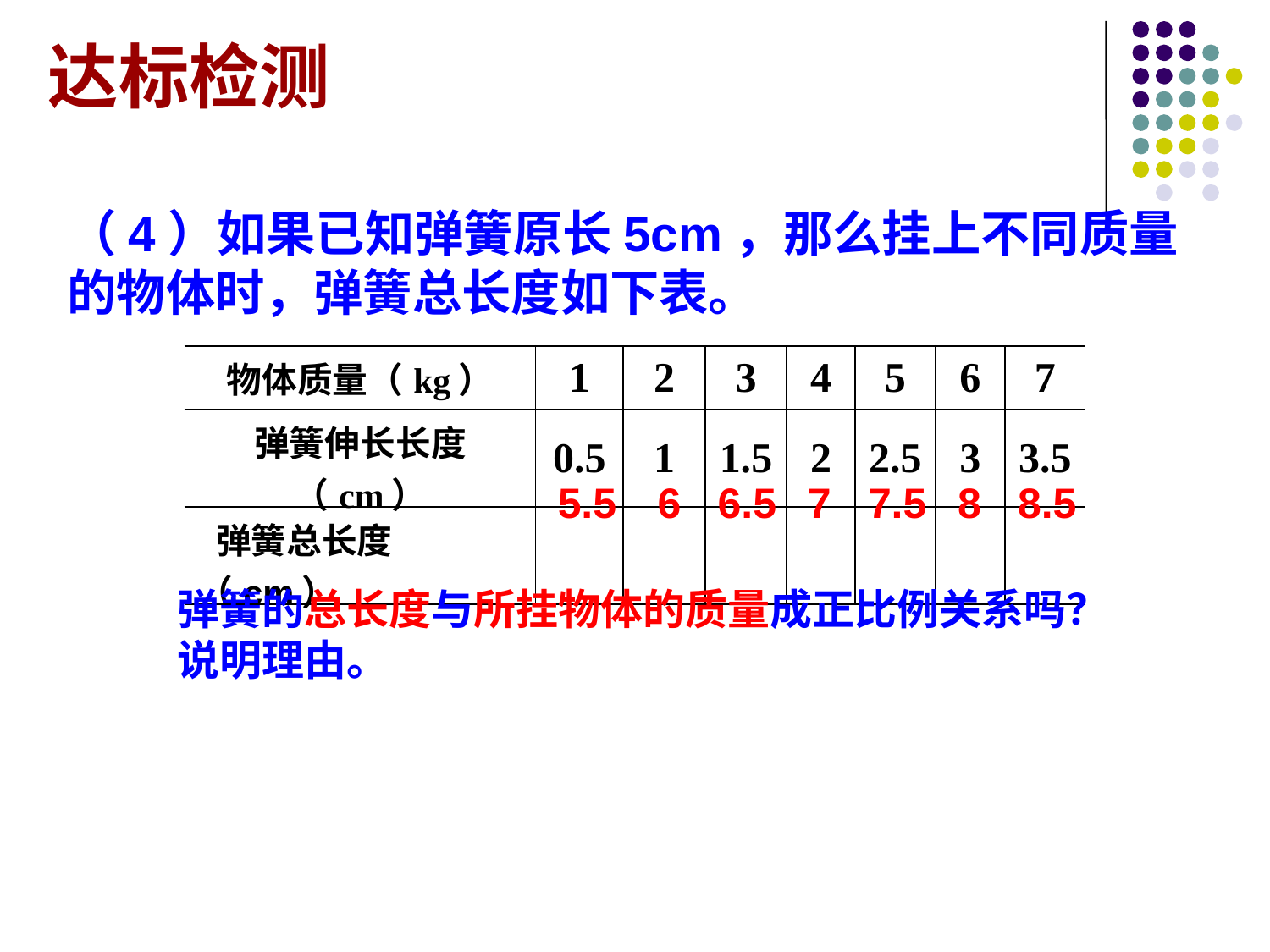

达标检测
（4）如果已知弹簧原长5cm，那么挂上不同质量的物体时，弹簧总长度如下表。
| 物体质量（kg） | 1 | 2 | 3 | 4 | 5 | 6 | 7 |
| --- | --- | --- | --- | --- | --- | --- | --- |
| 弹簧伸长长度（cm） | 0.5 | 1 | 1.5 | 2 | 2.5 | 3 | 3.5 |
| 弹簧总长度（cm） |  |  |  |  |  |  |  |
5.5
6
6.5
7
7.5
8
8.5
弹簧的总长度与所挂物体的质量成正比例关系吗？说明理由。